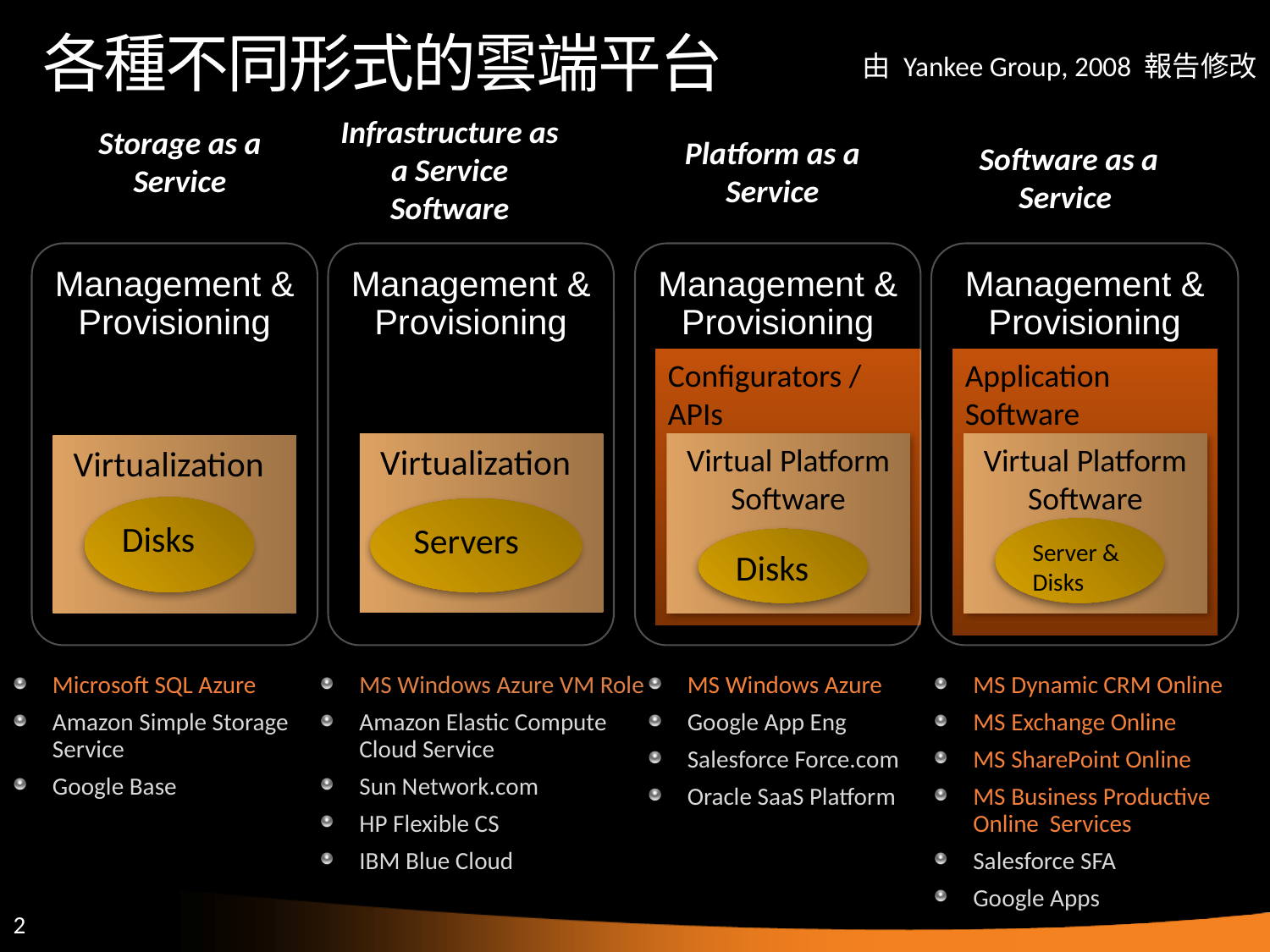

# 各種不同形式的雲端平台
由 Yankee Group, 2008 報告修改
Infrastructure as a Service Software
Storage as a Service
Platform as a Service
Software as a Service
Management &
Provisioning

Management &
Provisioning

Management &
Provisioning

Management &
Provisioning

Configurators /
APIs
Application
Software
 Virtualization
Virtual Platform Software
Virtual Platform Software
 Virtualization
Disks
Servers
Server & Disks
Disks
Microsoft SQL Azure
Amazon Simple Storage Service
Google Base
MS Windows Azure VM Role
Amazon Elastic Compute Cloud Service
Sun Network.com
HP Flexible CS
IBM Blue Cloud
MS Windows Azure
Google App Eng
Salesforce Force.com
Oracle SaaS Platform
MS Dynamic CRM Online
MS Exchange Online
MS SharePoint Online
MS Business Productive Online  Services
Salesforce SFA
Google Apps